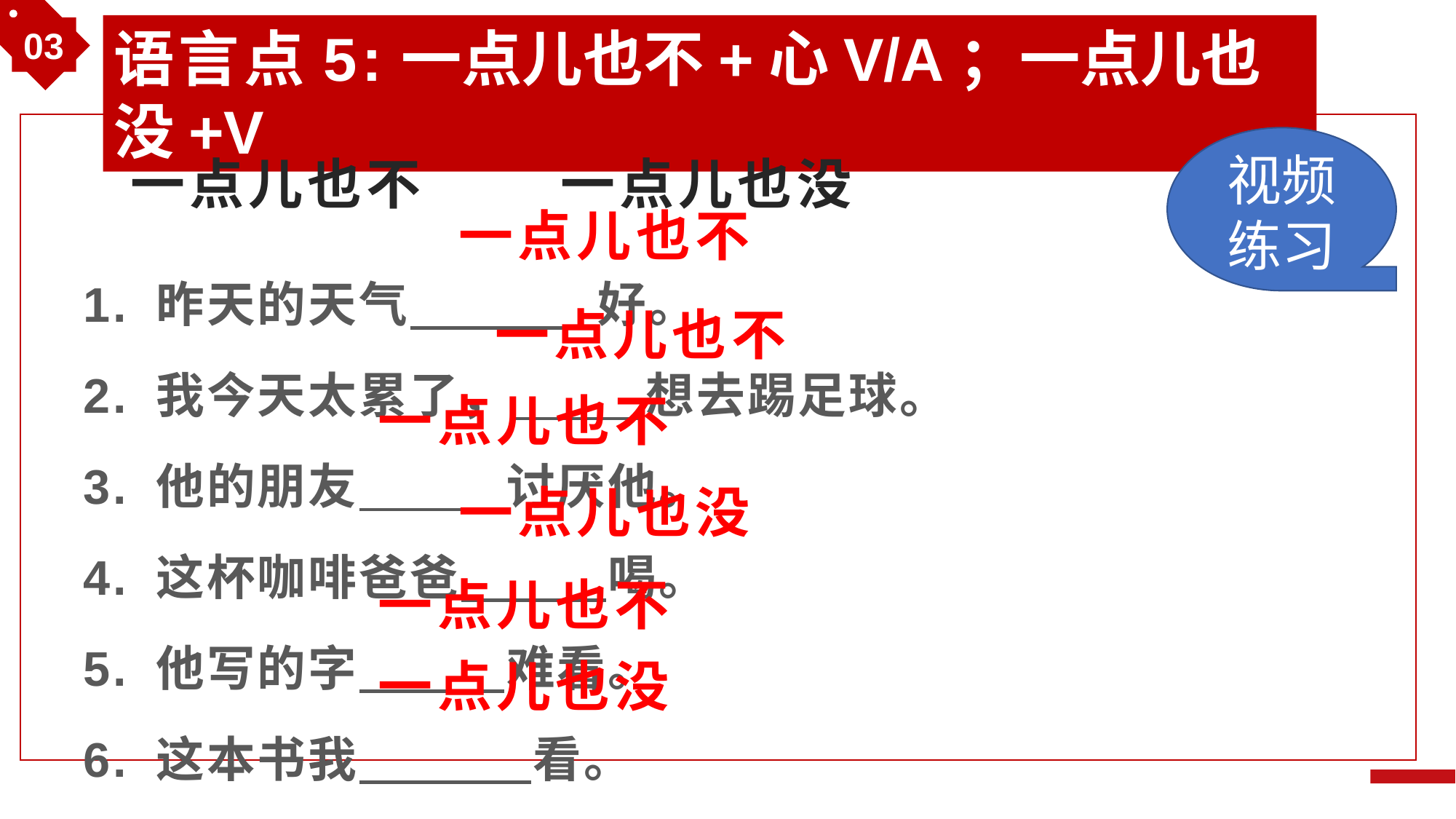

03
语言点5:一点儿也不+心V/A；一点儿也没+V

一点儿也不        一点儿也没
视频练习
一点儿也不
1. 昨天的天气              好。
2. 我今天太累了，          想去踢足球。
3. 他的朋友           讨厌他。
4. 这杯咖啡爸爸           喝。
5. 他写的字           难看。
6. 这本书我             看。
一点儿也不
一点儿也不
一点儿也没
一点儿也不
一点儿也没